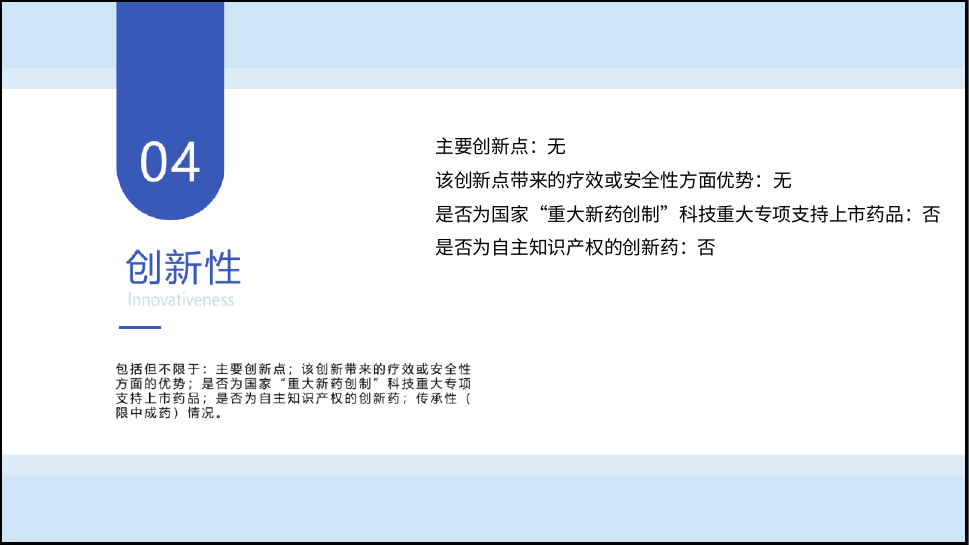

主要创新点：无
该创新点带来的疗效或安全性方面优势：无
是否为国家“重大新药创制”科技重大专项支持上市药品：否
是否为自主知识产权的创新药：否